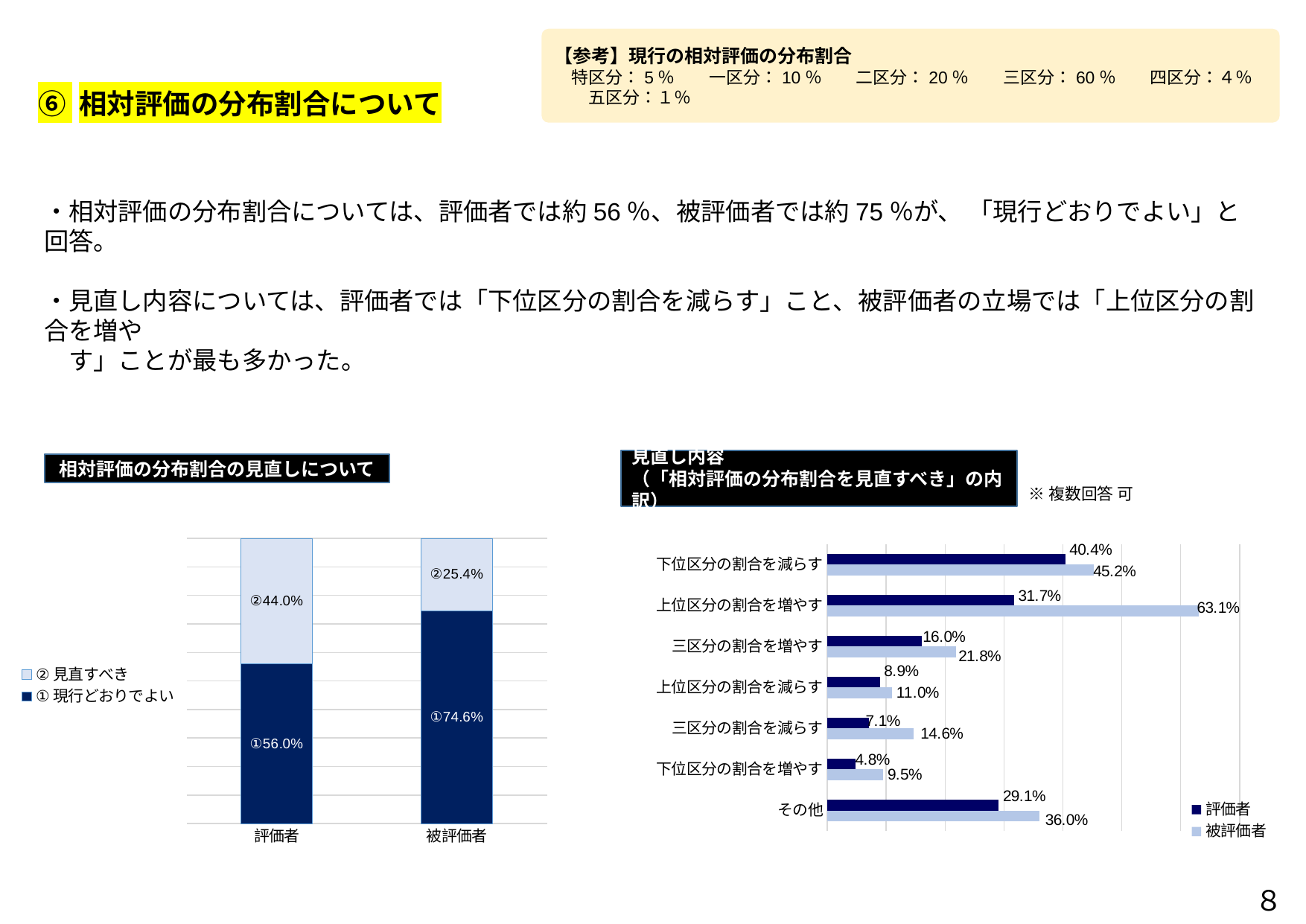

【参考】現行の相対評価の分布割合
　特区分：5％　　一区分：10％　　二区分：20％　　三区分：60％　　四区分：４％　　五区分：１％
⑥ 相対評価の分布割合について
・相対評価の分布割合については、評価者では約56％、被評価者では約75％が、 「現行どおりでよい」と回答。

・見直し内容については、評価者では「下位区分の割合を減らす」こと、被評価者の立場では「上位区分の割合を増や
　す」ことが最も多かった。
見直し内容
（「相対評価の分布割合を見直すべき」の内訳）
相対評価の分布割合の見直しについて
※複数回答 可

### Chart

| Category | ①現行どおりでよい | ②見直すべき |
|---|---|---|
| 評価者 | 0.56 | 0.44 |
| 被評価者 | 0.746 | 0.254 |

### Chart

| Category | 被評価者 | 評価者 |
|---|---|---|
| その他 | 0.36 | 0.291 |
| 下位区分の割合を増やす | 0.095 | 0.048 |
| 三区分の割合を減らす | 0.146 | 0.071 |
| 上位区分の割合を減らす | 0.11 | 0.089 |
| 三区分の割合を増やす | 0.218 | 0.16 |
| 上位区分の割合を増やす | 0.631 | 0.317 |
| 下位区分の割合を減らす | 0.452 | 0.404 |
８